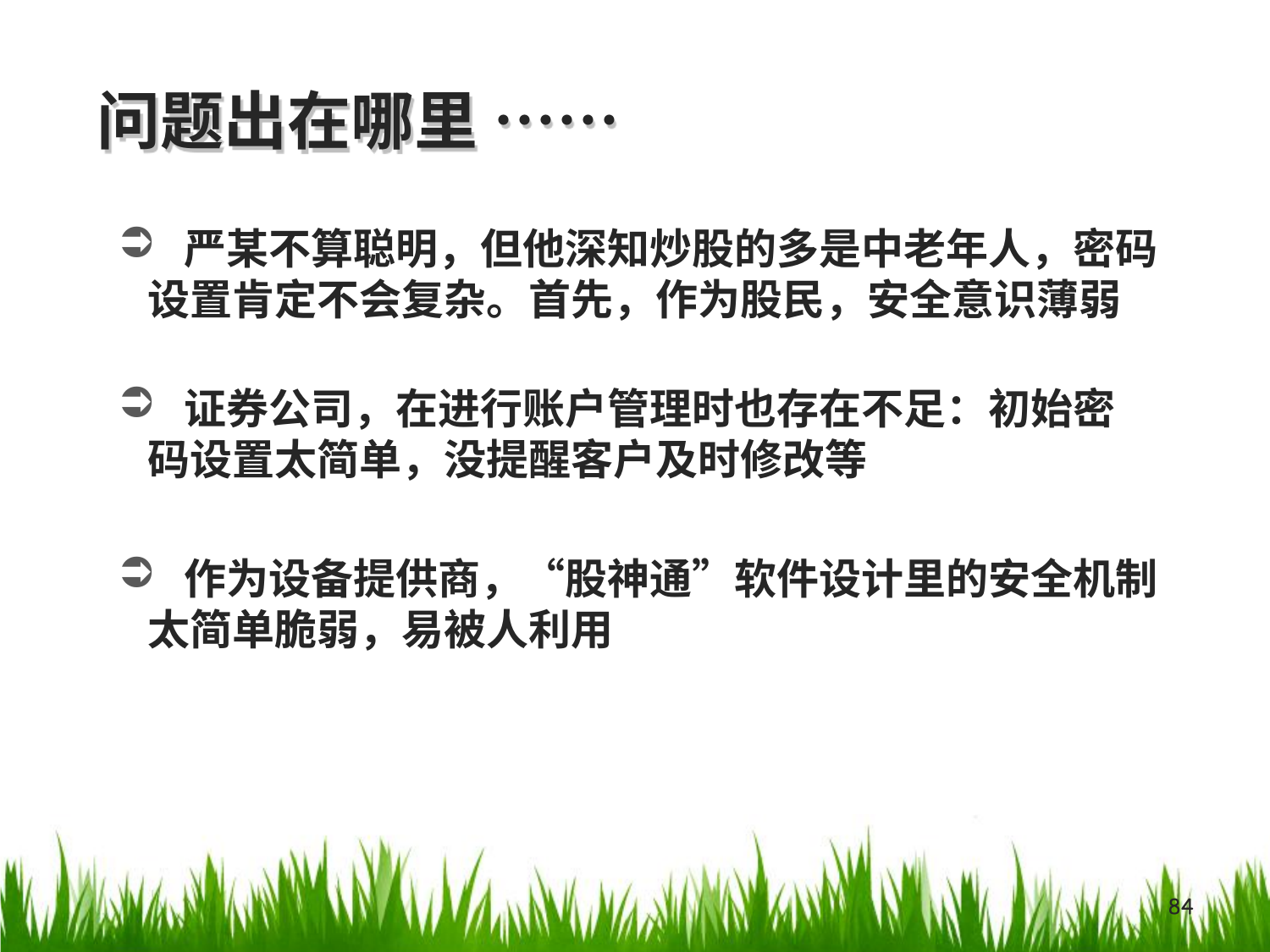

问题出在哪里 ……
  严某不算聪明，但他深知炒股的多是中老年人，密码设置肯定不会复杂。首先，作为股民，安全意识薄弱
  证券公司，在进行账户管理时也存在不足：初始密码设置太简单，没提醒客户及时修改等
  作为设备提供商，“股神通”软件设计里的安全机制太简单脆弱，易被人利用
84